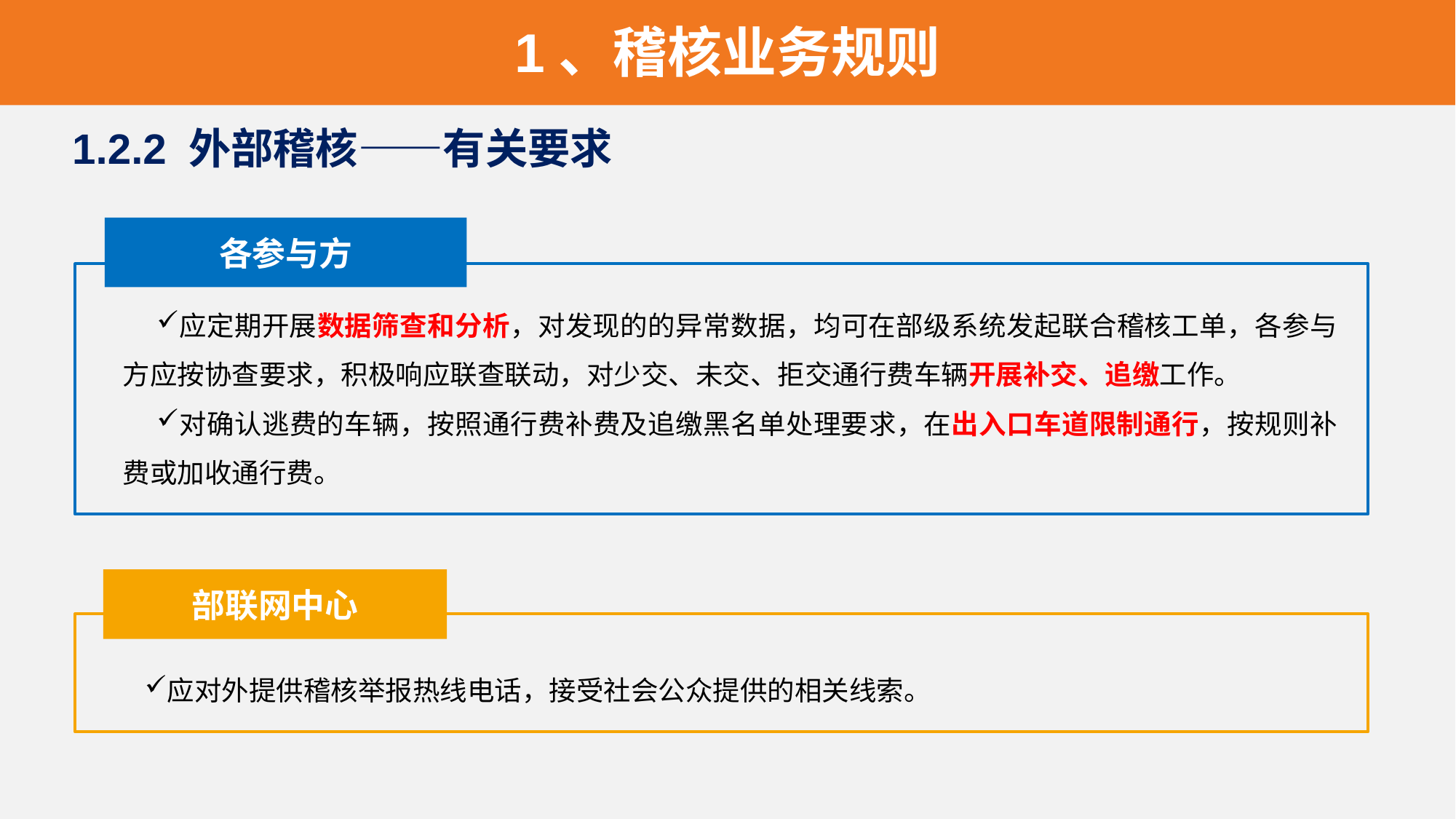

1、稽核业务规则
1.2.2 外部稽核——有关要求
各参与方
应定期开展数据筛查和分析，对发现的的异常数据，均可在部级系统发起联合稽核工单，各参与方应按协查要求，积极响应联查联动，对少交、未交、拒交通行费车辆开展补交、追缴工作。
对确认逃费的车辆，按照通行费补费及追缴黑名单处理要求，在出入口车道限制通行，按规则补费或加收通行费。

部联网中心

应对外提供稽核举报热线电话，接受社会公众提供的相关线索。